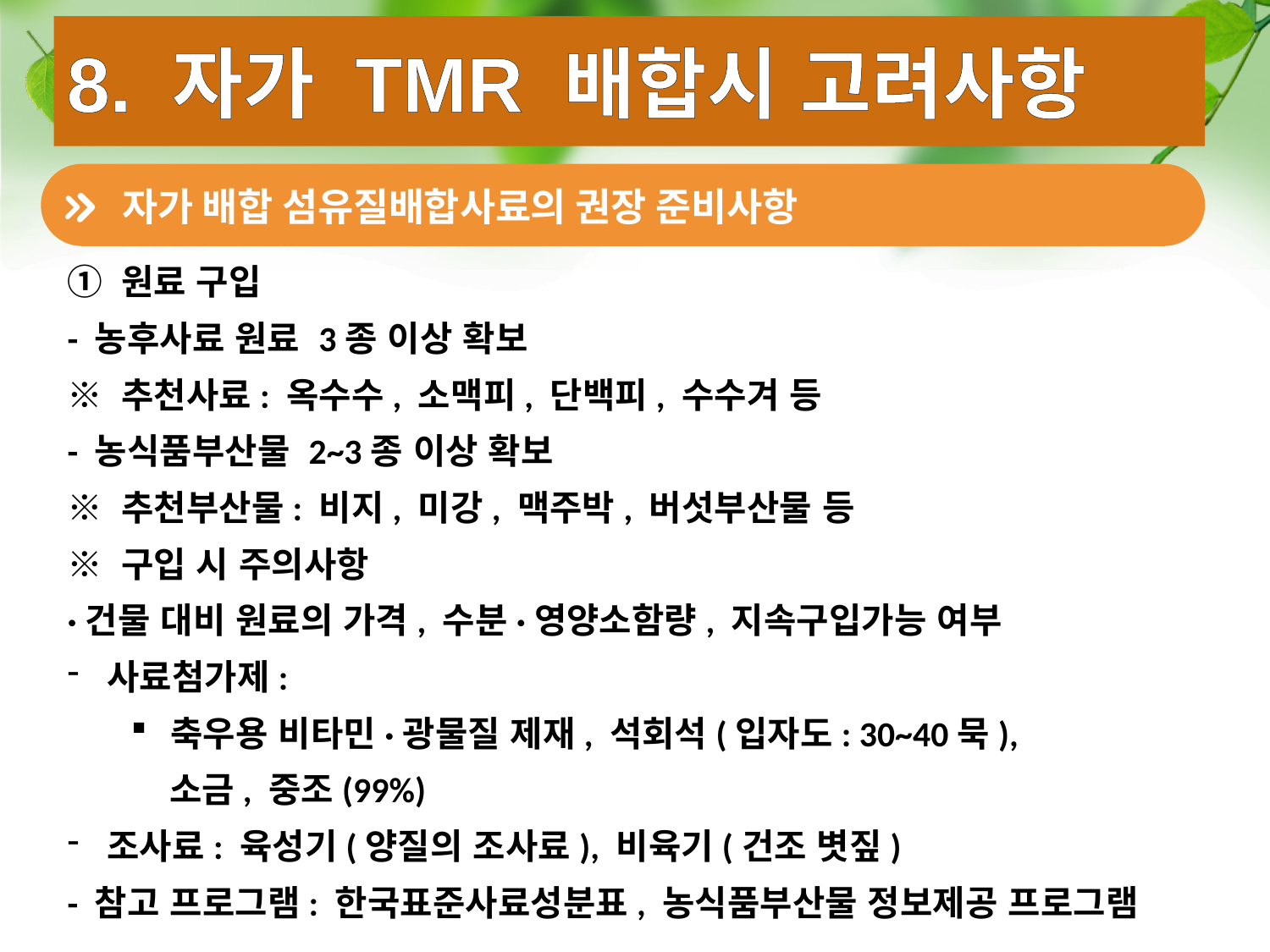

8. 자가 TMR 배합시 고려사항

 자가 배합 섬유질배합사료의 권장 준비사항
① 원료 구입
- 농후사료 원료 3종 이상 확보
※ 추천사료: 옥수수, 소맥피, 단백피, 수수겨 등
- 농식품부산물 2~3종 이상 확보
※ 추천부산물: 비지, 미강, 맥주박, 버섯부산물 등
※ 구입 시 주의사항
·건물 대비 원료의 가격, 수분·영양소함량, 지속구입가능 여부
사료첨가제:
축우용 비타민·광물질 제재, 석회석(입자도: 30~40묵),
   소금, 중조(99%)
조사료: 육성기(양질의 조사료), 비육기(건조 볏짚)
- 참고 프로그램: 한국표준사료성분표, 농식품부산물 정보제공 프로그램